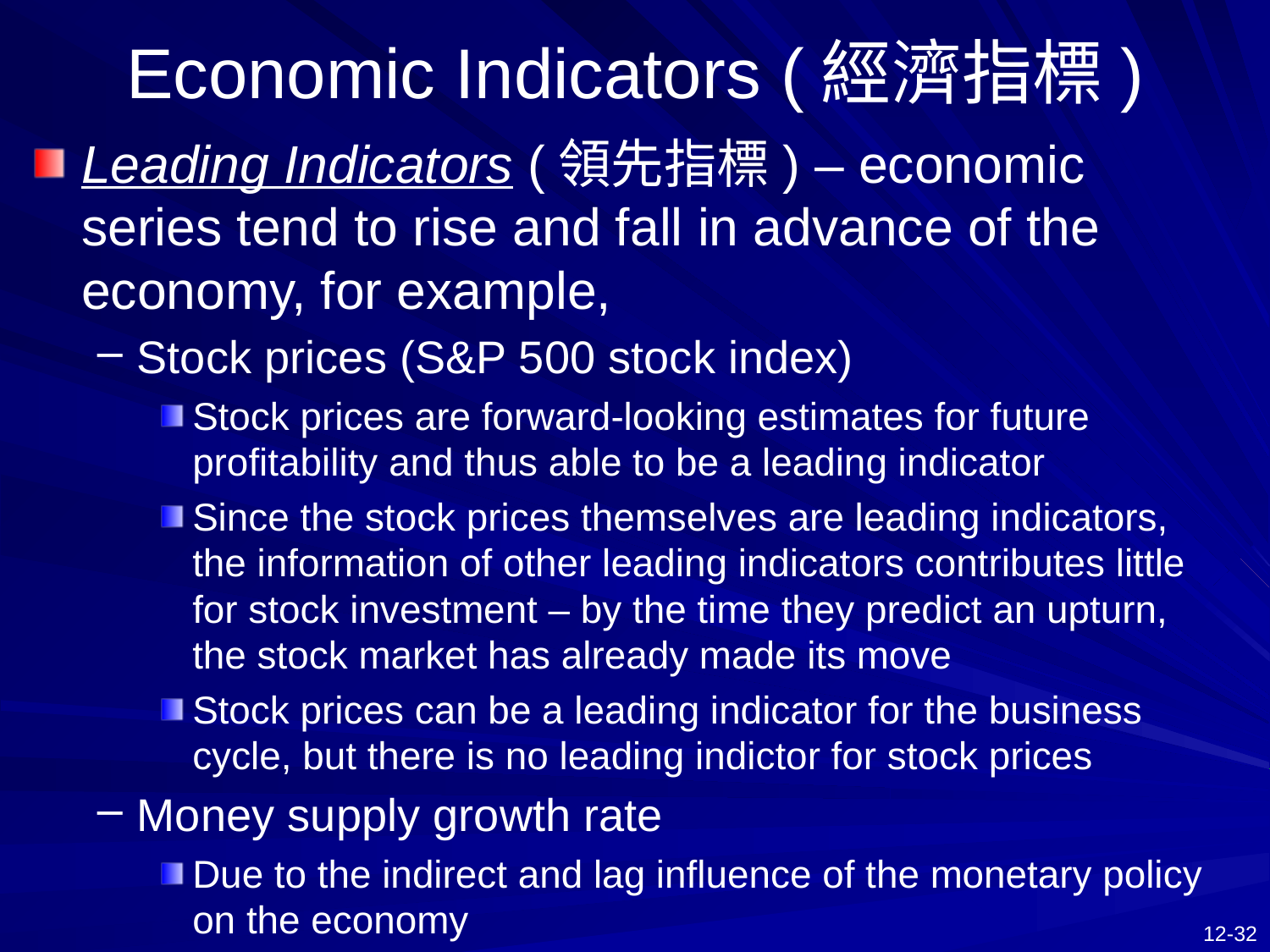

# Economic Indicators (經濟指標)
Leading Indicators (領先指標) – economic series tend to rise and fall in advance of the economy, for example,
Stock prices (S&P 500 stock index)
Stock prices are forward-looking estimates for future profitability and thus able to be a leading indicator
Since the stock prices themselves are leading indicators, the information of other leading indicators contributes little for stock investment – by the time they predict an upturn, the stock market has already made its move
Stock prices can be a leading indicator for the business cycle, but there is no leading indictor for stock prices
Money supply growth rate
Due to the indirect and lag influence of the monetary policy on the economy